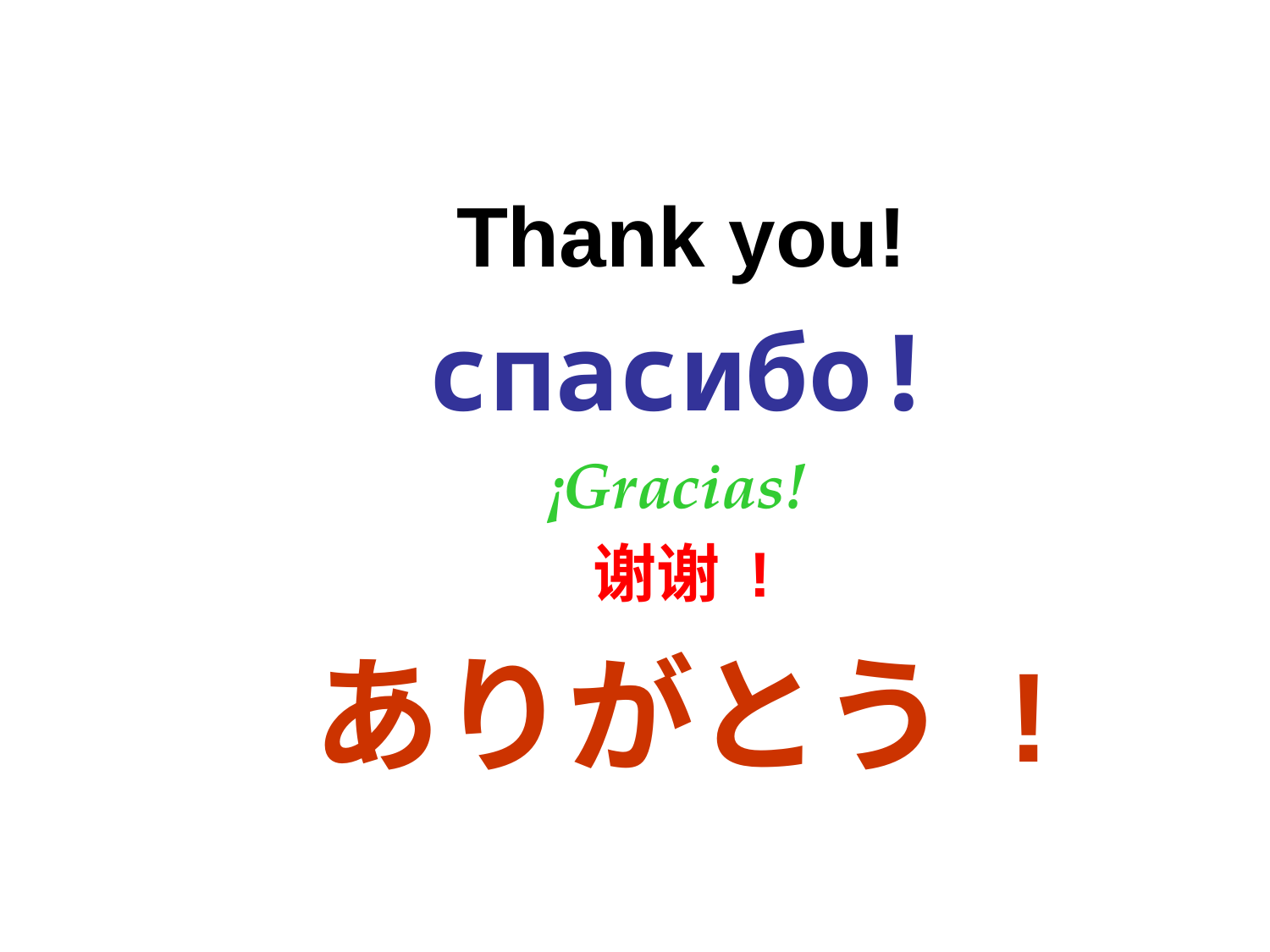

Thank you!
спасибо!
¡Gracias!
谢谢 !
ありがとう !